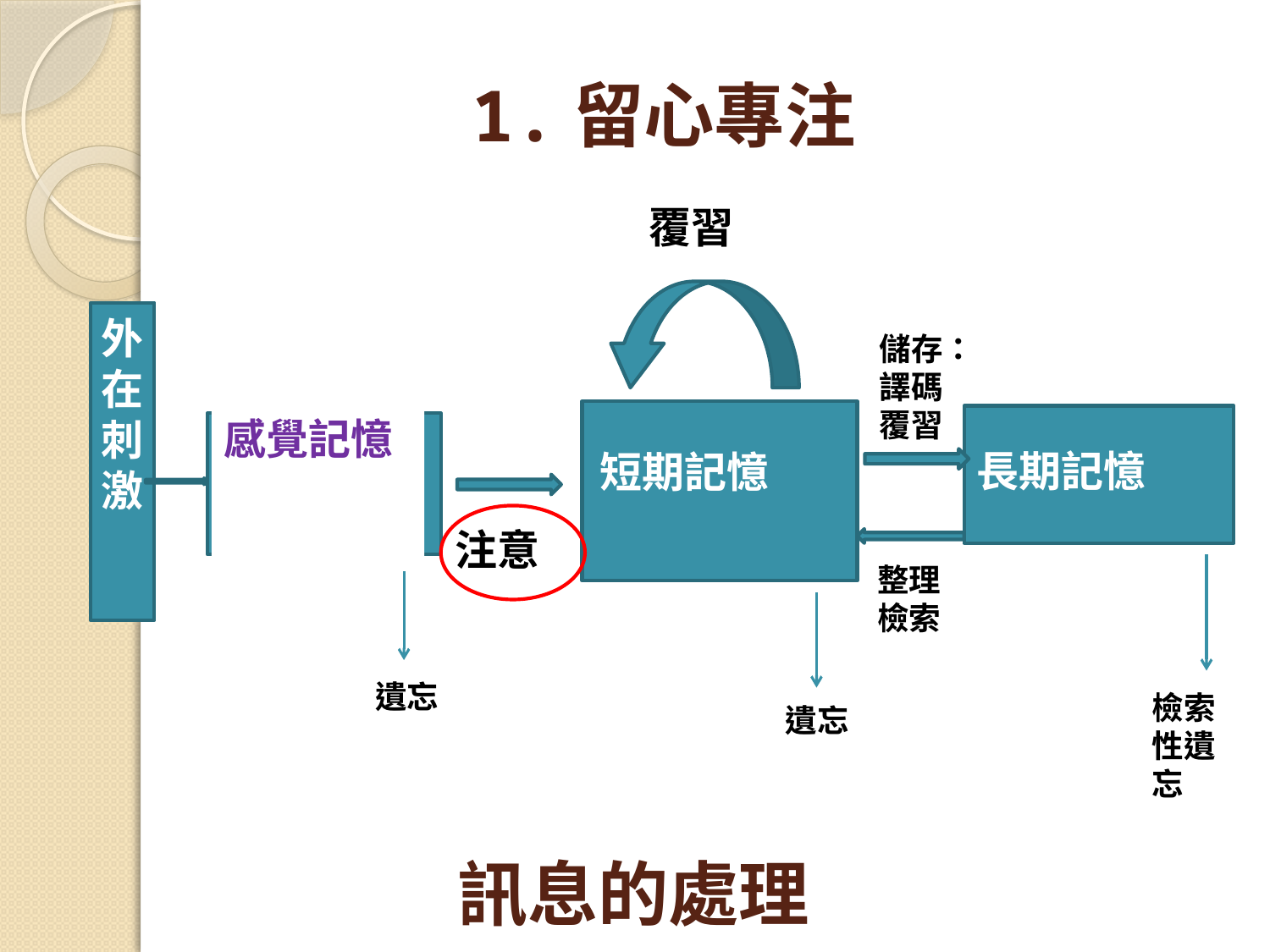

1.留心專注
覆習

外
在
刺
激
儲存：
譯碼
覆習

長期記憶

感覺記憶
＜3 秒

短期記憶

注意

整理檢索
遺忘
檢索
性遺忘
遺忘
# 訊息的處理